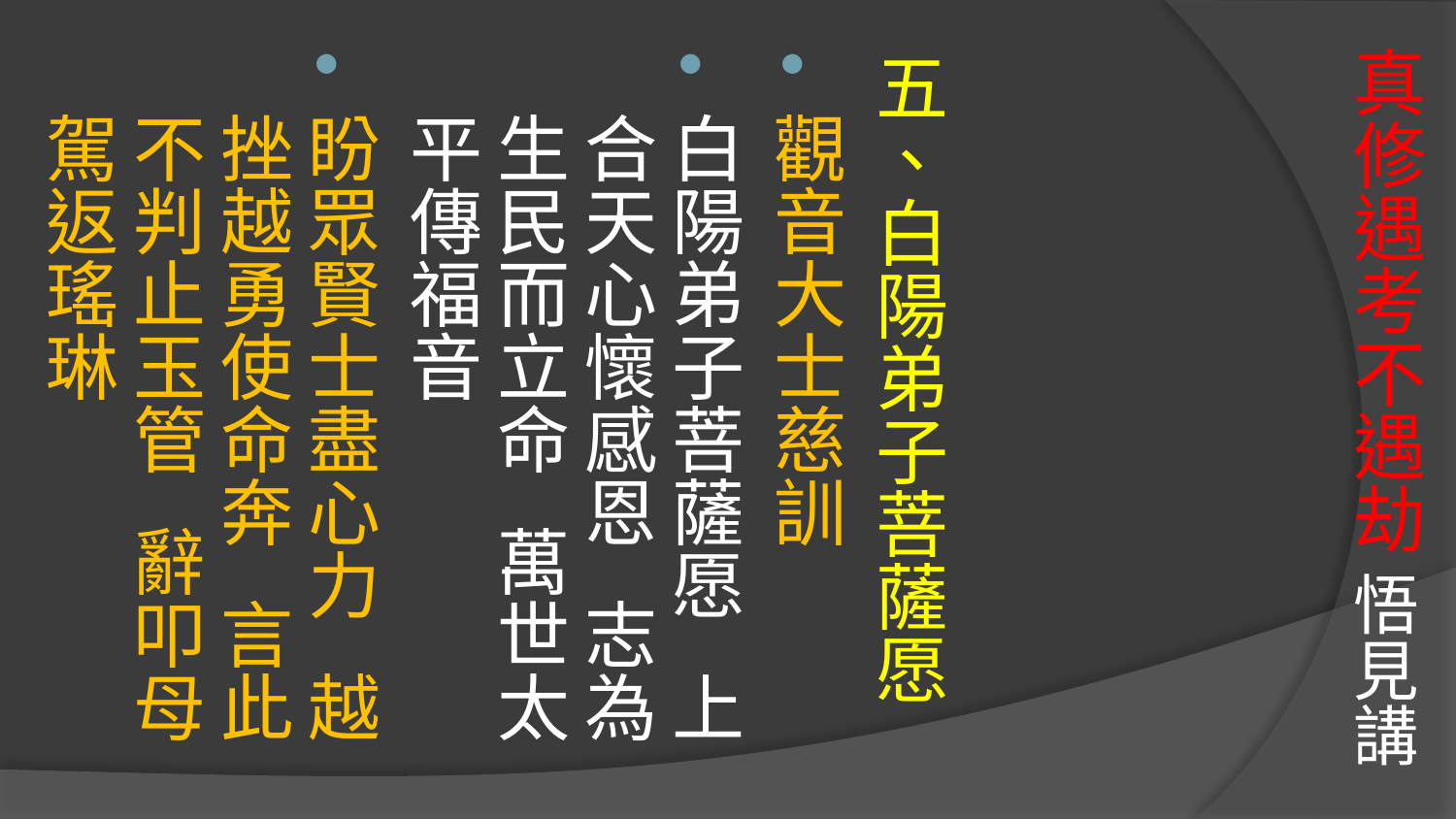

# 真修遇考不遇劫 悟見講
五、白陽弟子菩薩愿
觀音大士慈訓
白陽弟子菩薩愿   上合天心懷感恩   志為生民而立命   萬世太平傳福音
盼眾賢士盡心力   越挫越勇使命奔   言此不判止玉管   辭叩母駕返瑤琳